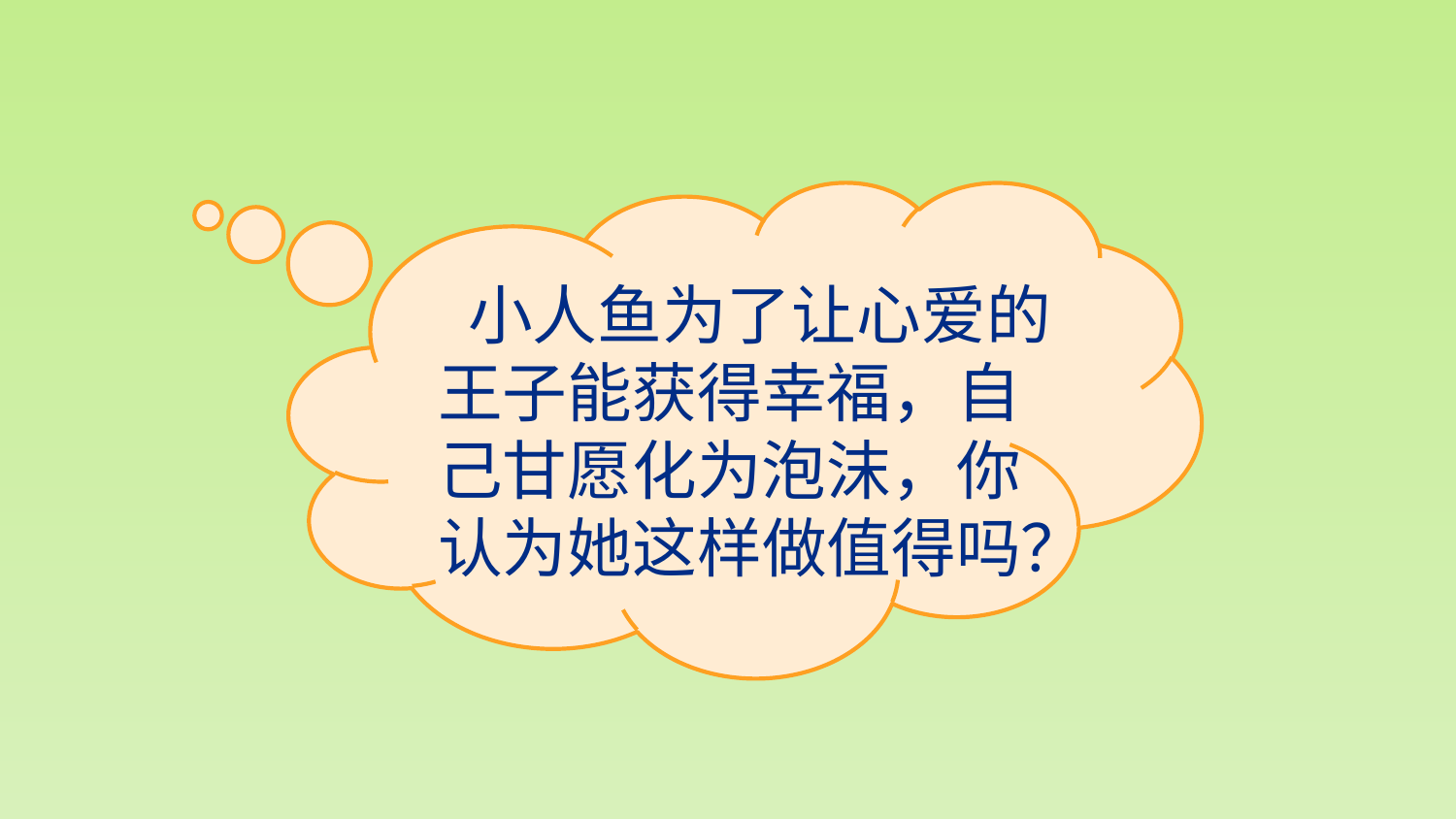

小人鱼为了让心爱的王子能获得幸福，自己甘愿化为泡沫，你认为她这样做值得吗？